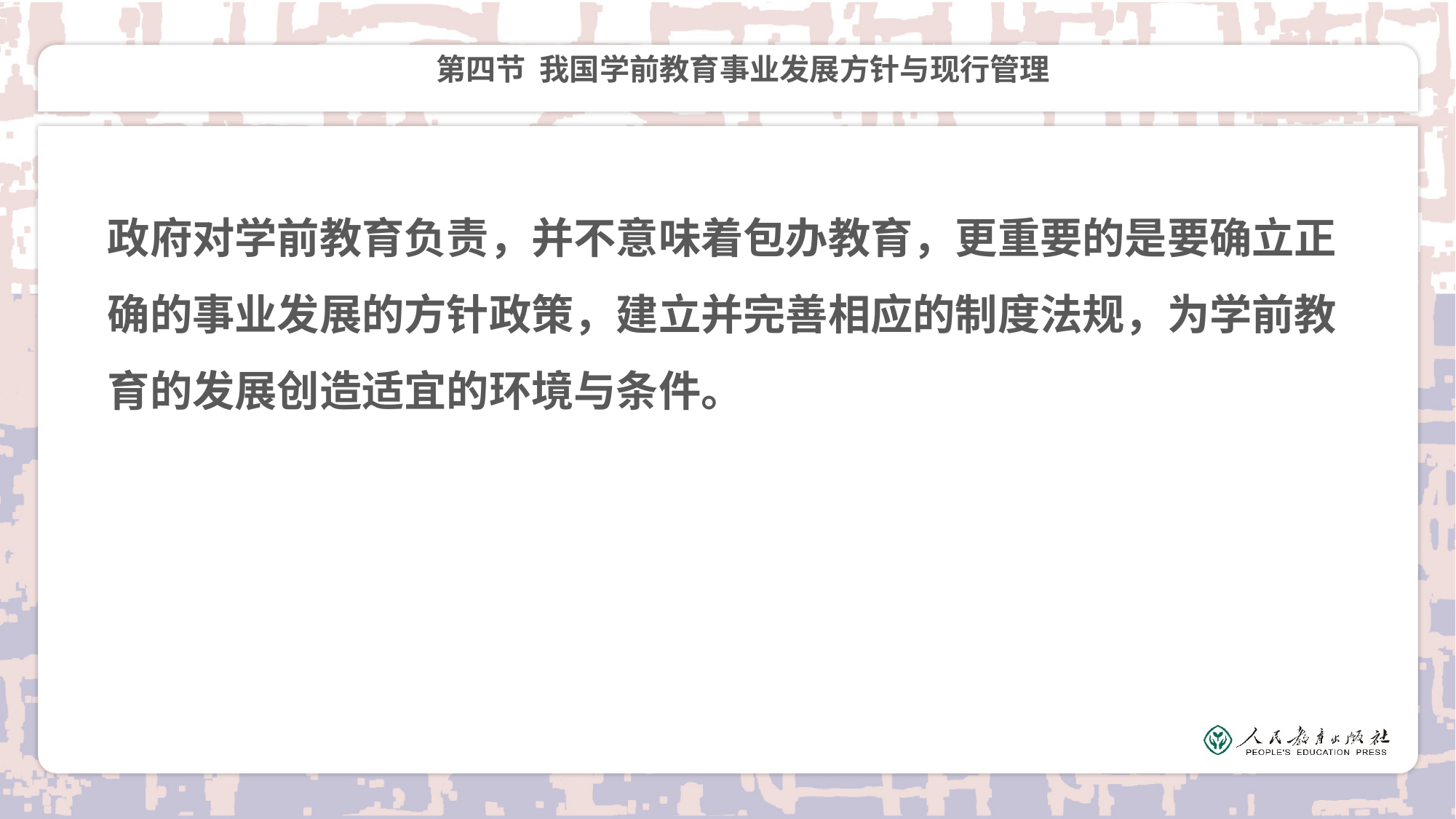

# 第四节  我国学前教育事业发展方针与现行管理
政府对学前教育负责，并不意味着包办教育，更重要的是要确立正确的事业发展的方针政策，建立并完善相应的制度法规，为学前教育的发展创造适宜的环境与条件。